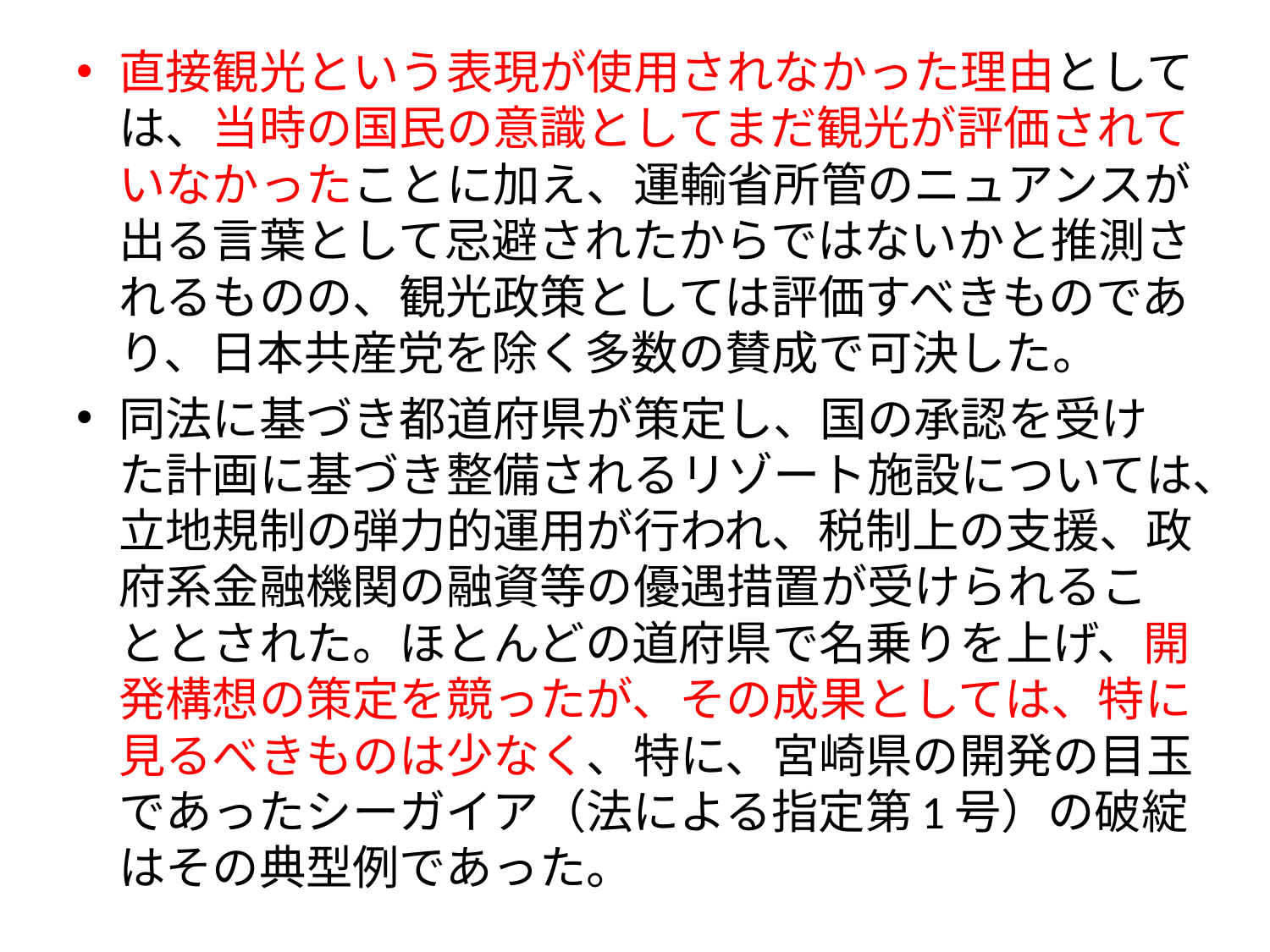

直接観光という表現が使用されなかった理由としては、当時の国民の意識としてまだ観光が評価されていなかったことに加え、運輸省所管のニュアンスが出る言葉として忌避されたからではないかと推測されるものの、観光政策としては評価すべきものであり、日本共産党を除く多数の賛成で可決した。
同法に基づき都道府県が策定し、国の承認を受けた計画に基づき整備されるリゾート施設については、立地規制の弾力的運用が行われ、税制上の支援、政府系金融機関の融資等の優遇措置が受けられることとされた。ほとんどの道府県で名乗りを上げ、開発構想の策定を競ったが、その成果としては、特に見るべきものは少なく、特に、宮崎県の開発の目玉であったシーガイア（法による指定第1号）の破綻はその典型例であった。